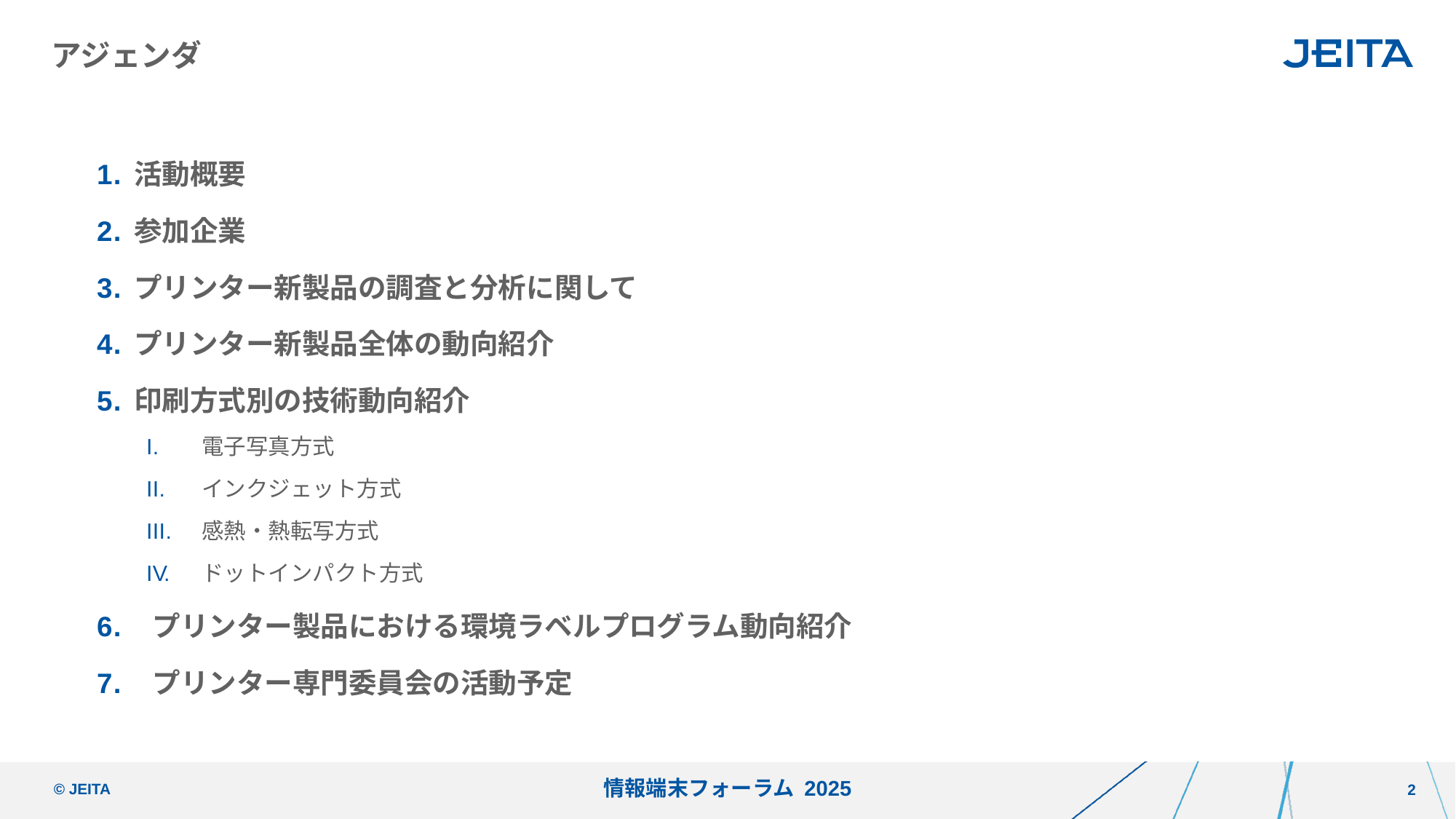

# アジェンダ
活動概要
参加企業
プリンター新製品の調査と分析に関して
プリンター新製品全体の動向紹介
印刷方式別の技術動向紹介
電子写真方式
インクジェット方式
感熱・熱転写方式
ドットインパクト方式
プリンター製品における環境ラベルプログラム動向紹介
プリンター専門委員会の活動予定
情報端末フォーラム 2025
© JEITA